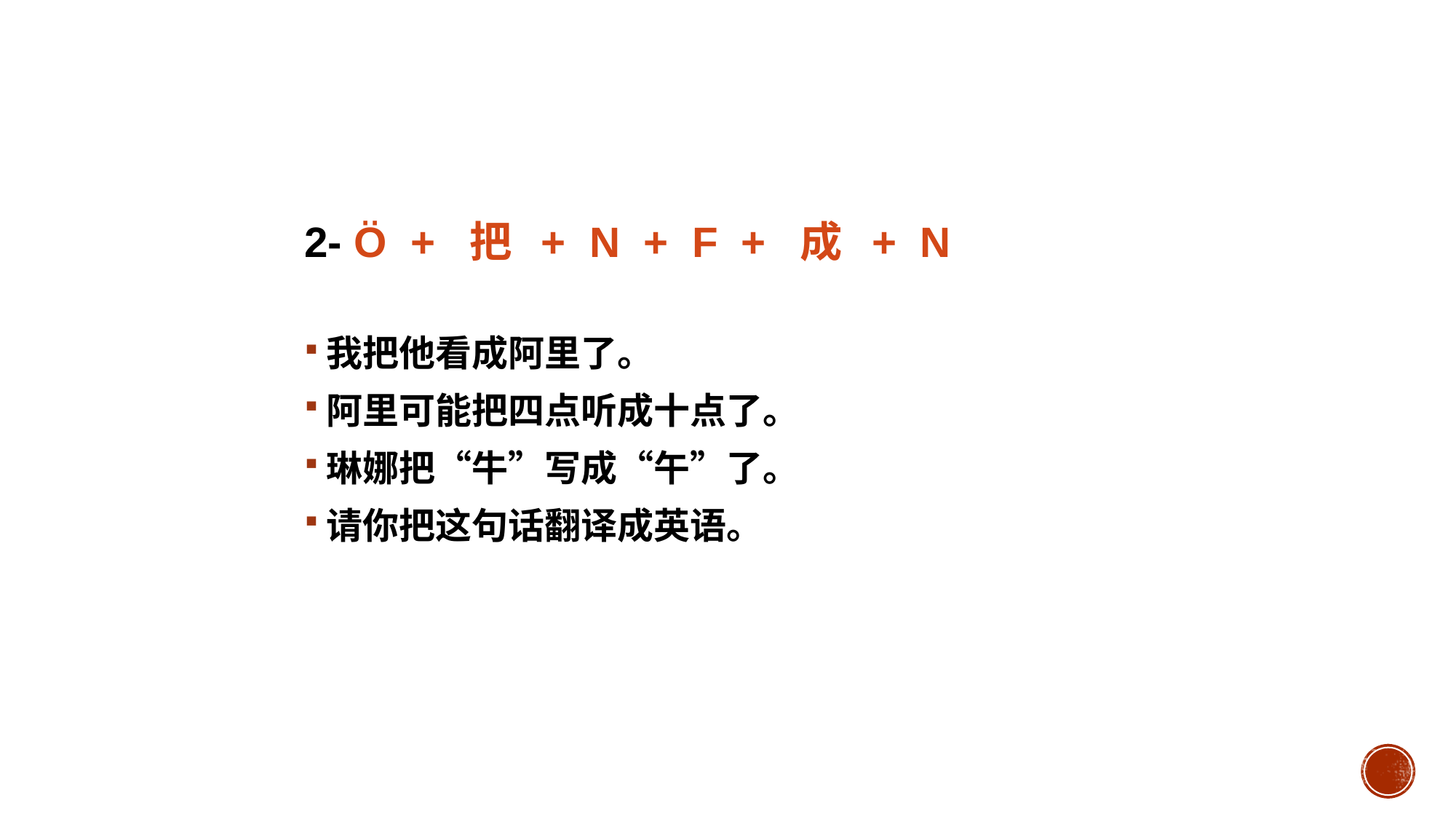

2- Ö  +  把  +  N  +  F  +  成  +  N

我把他看成阿里了。
阿里可能把四点听成十点了。
琳娜把“牛”写成“午”了。
请你把这句话翻译成英语。